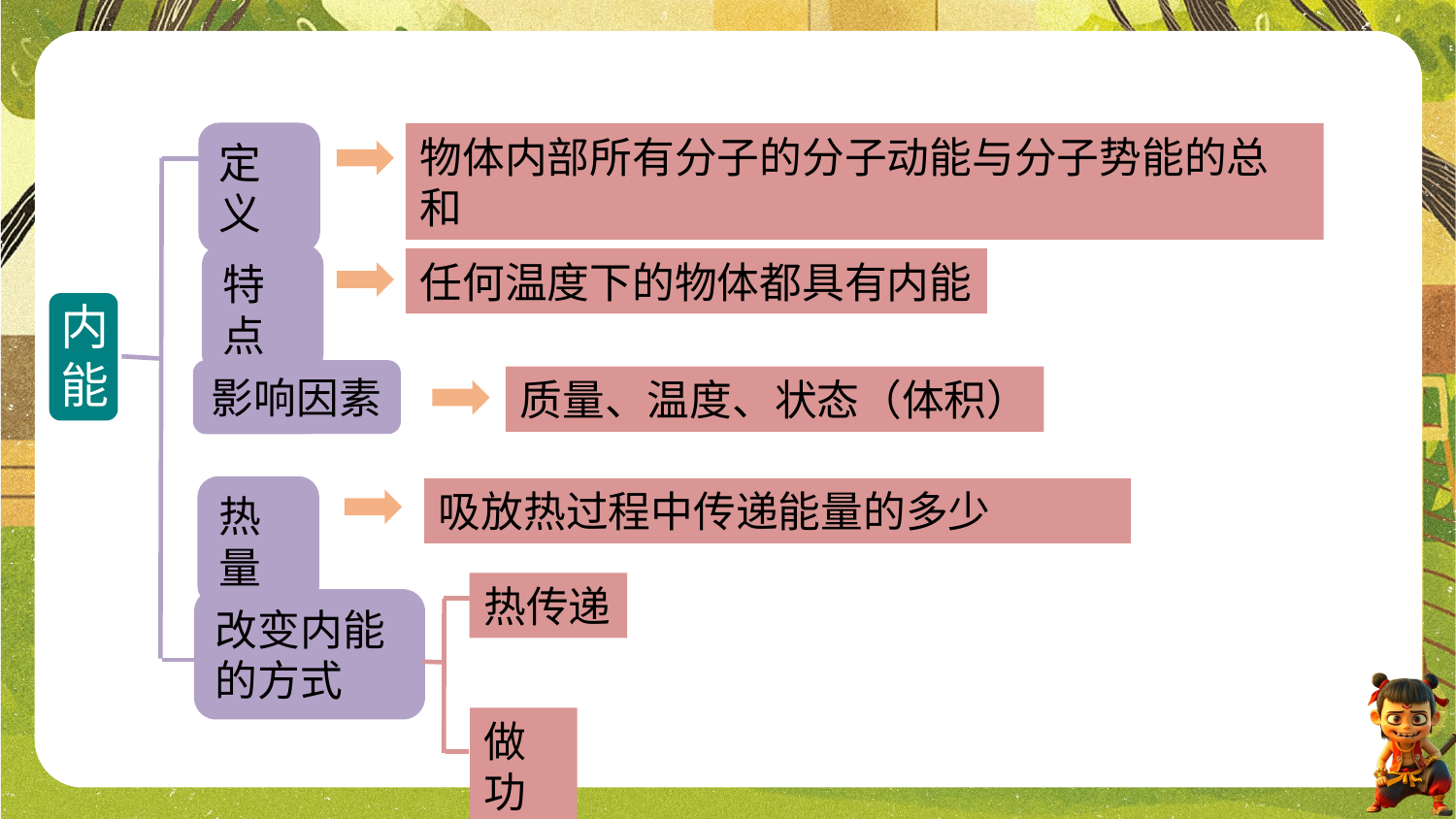

物体内部所有分子的分子动能与分子势能的总和
定义

特点
任何温度下的物体都具有内能

内能
影响因素
质量、温度、状态（体积）

热量
吸放热过程中传递能量的多少

热传递
改变内能的方式
做功